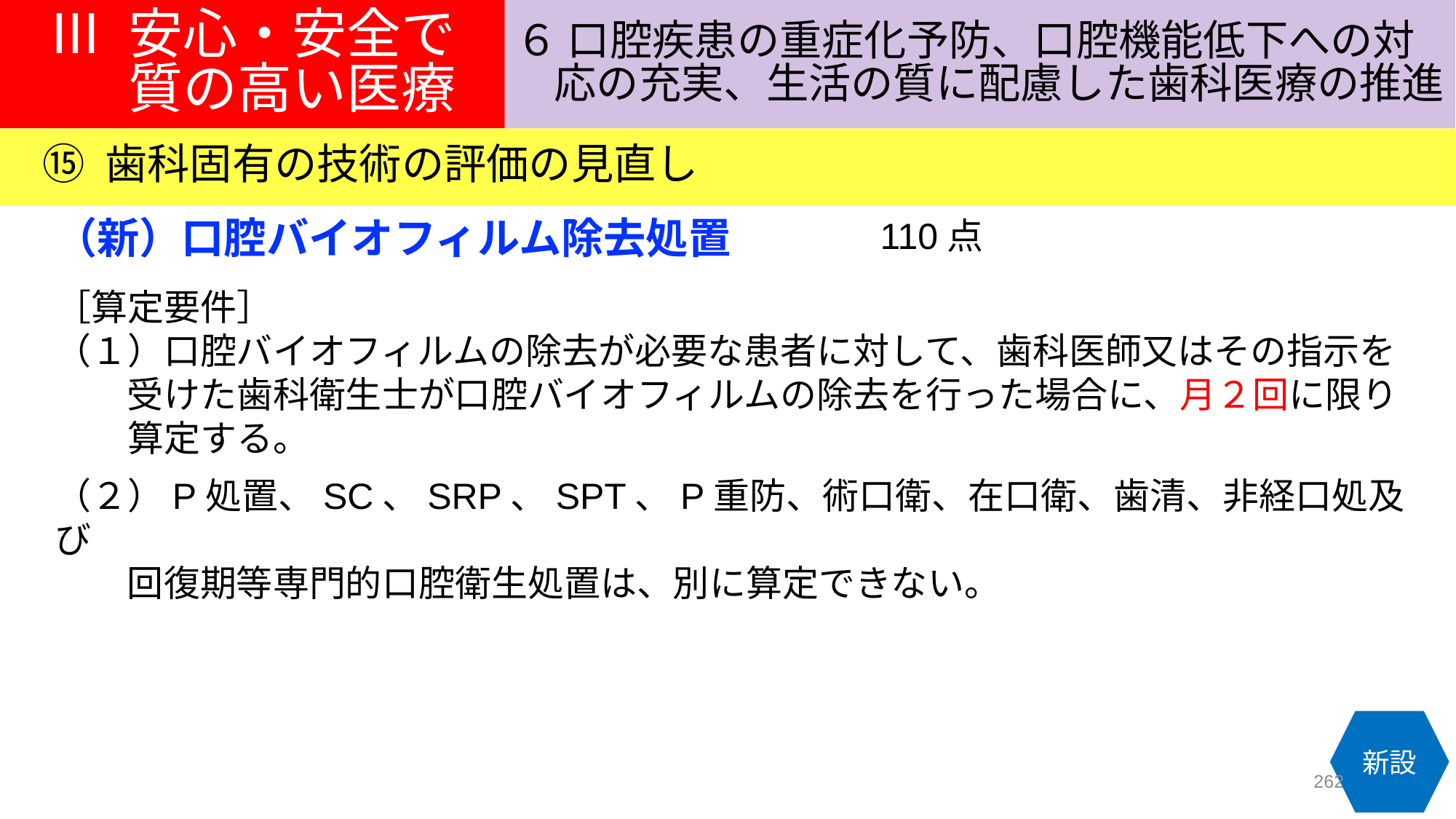

Ⅲ 安心・安全で
質の高い医療
６ 口腔疾患の重症化予防、口腔機能低下への対
応の充実、生活の質に配慮した歯科医療の推進
⑮ 歯科固有の技術の評価の見直し
（新）口腔バイオフィルム除去処置　　　●●点

［算定要件］
（１）口腔バイオフィルムの除去が必要な患者に対して、歯科医師又はその指示を
　　受けた歯科衛生士が口腔バイオフィルムの除去を行った場合に、月２回に限り
　　算定する。

（２）P処置、SC、SRP、SPT、P重防、術口衛、在口衛、歯清、非経口処及び
　　回復期等専門的口腔衛生処置は、別に算定できない。

110点

新設
262